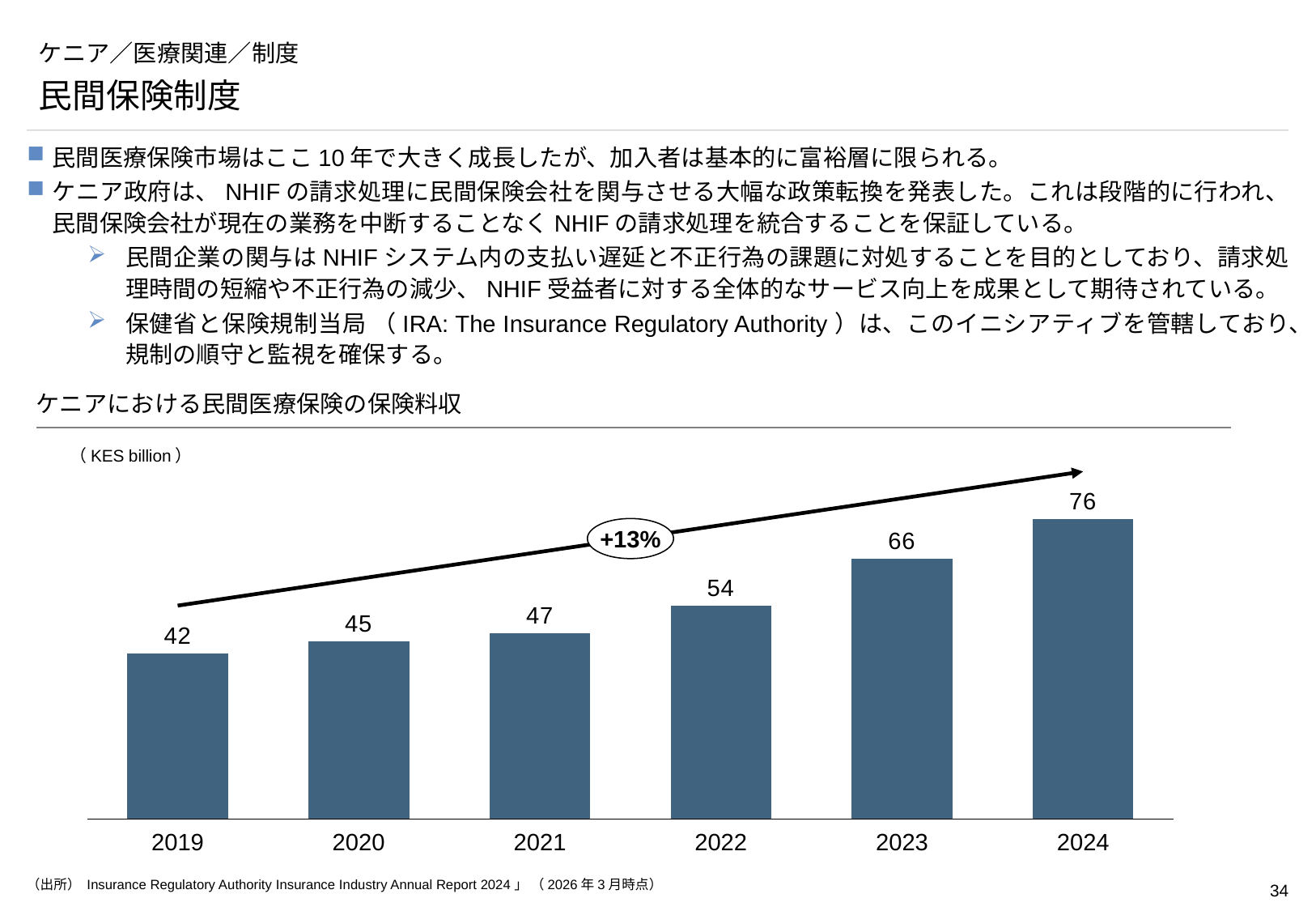

# ケニア／医療関連／制度
民間保険制度
民間医療保険市場はここ10年で大きく成長したが、加入者は基本的に富裕層に限られる。
ケニア政府は、NHIFの請求処理に民間保険会社を関与させる大幅な政策転換を発表した。これは段階的に行われ、民間保険会社が現在の業務を中断することなくNHIFの請求処理を統合することを保証している。
民間企業の関与はNHIFシステム内の支払い遅延と不正行為の課題に対処することを目的としており、請求処理時間の短縮や不正行為の減少、NHIF受益者に対する全体的なサービス向上を成果として期待されている。
保健省と保険規制当局 （IRA: The Insurance Regulatory Authority）は、このイニシアティブを管轄しており、規制の順守と監視を確保する。
ケニアにおける民間医療保険の保険料収

　　（KES billion）

### Chart

| Category |  |
|---|---|
+13%
2019
2021
2022
2023
2024
2020
（出所） Insurance Regulatory Authority Insurance Industry Annual Report 2024」 （2026年3月時点）